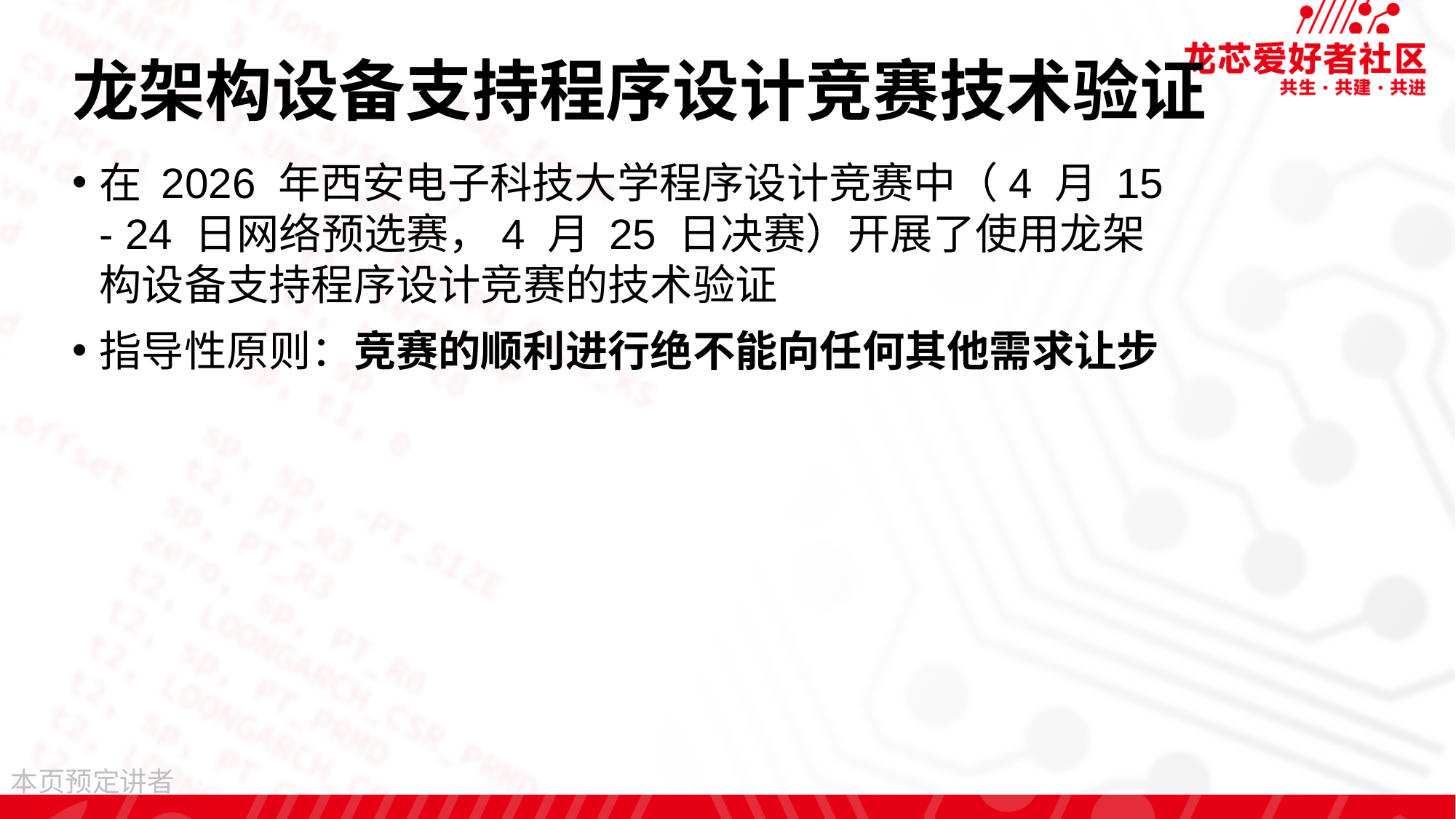

# 龙架构设备支持程序设计竞赛技术验证
在 2026 年西安电子科技大学程序设计竞赛中（4 月 15 - 24 日网络预选赛，4 月 25 日决赛）开展了使用龙架构设备支持程序设计竞赛的技术验证
指导性原则：竞赛的顺利进行绝不能向任何其他需求让步